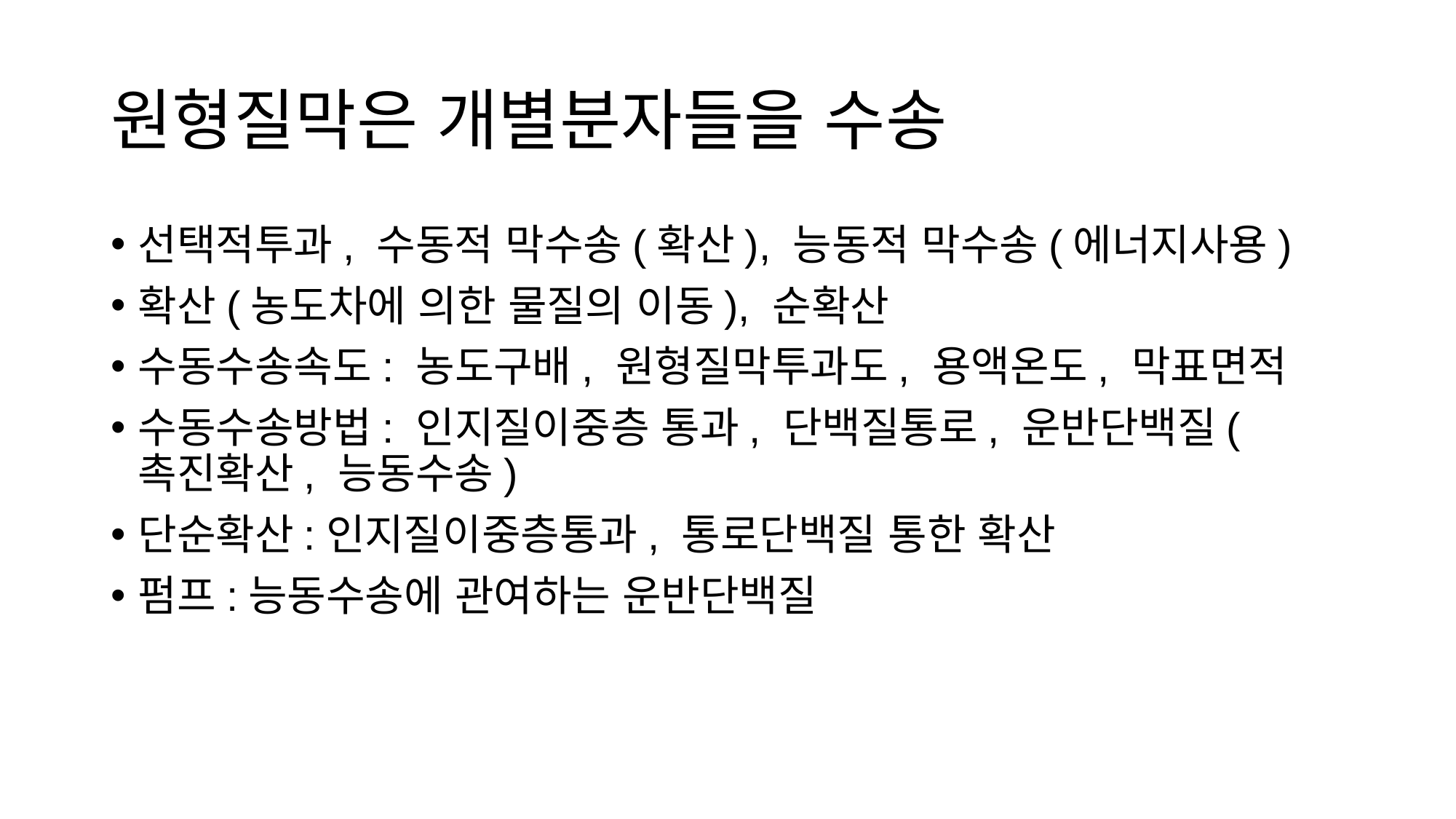

# 원형질막은 개별분자들을 수송
선택적투과, 수동적 막수송(확산), 능동적 막수송(에너지사용)
확산(농도차에 의한 물질의 이동), 순확산
수동수송속도: 농도구배, 원형질막투과도, 용액온도, 막표면적
수동수송방법: 인지질이중층 통과, 단백질통로, 운반단백질(촉진확산, 능동수송)
단순확산:인지질이중층통과, 통로단백질 통한 확산
펌프:능동수송에 관여하는 운반단백질